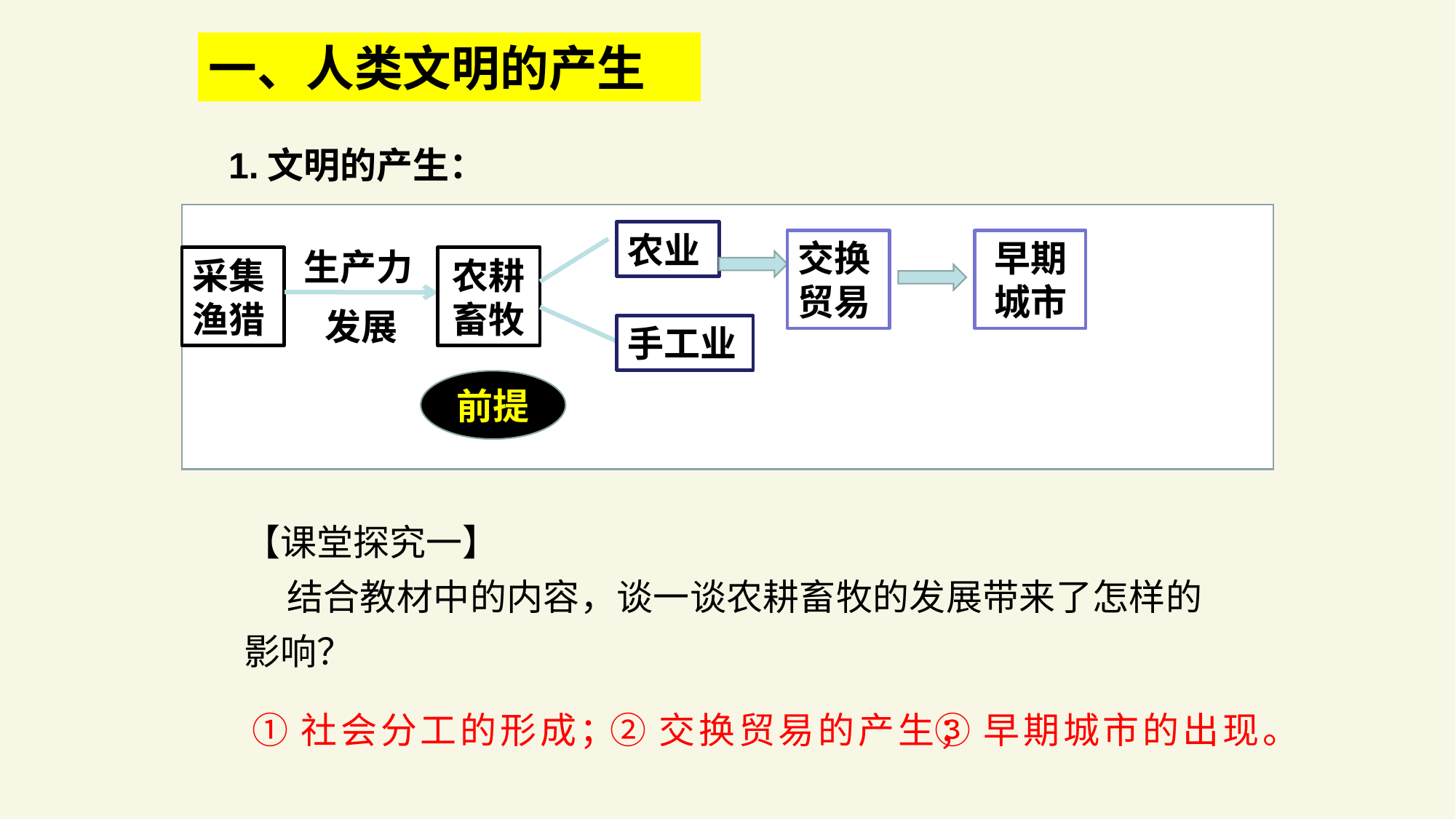

一、人类文明的产生
1.文明的产生：

农业
交换
贸易
早期城市
生产力
采集
渔猎
农耕畜牧

发展
手工业
前提
【课堂探究一】
    结合教材中的内容，谈一谈农耕畜牧的发展带来了怎样的影响？
①社会分工的形成；
②交换贸易的产生；
③早期城市的出现。